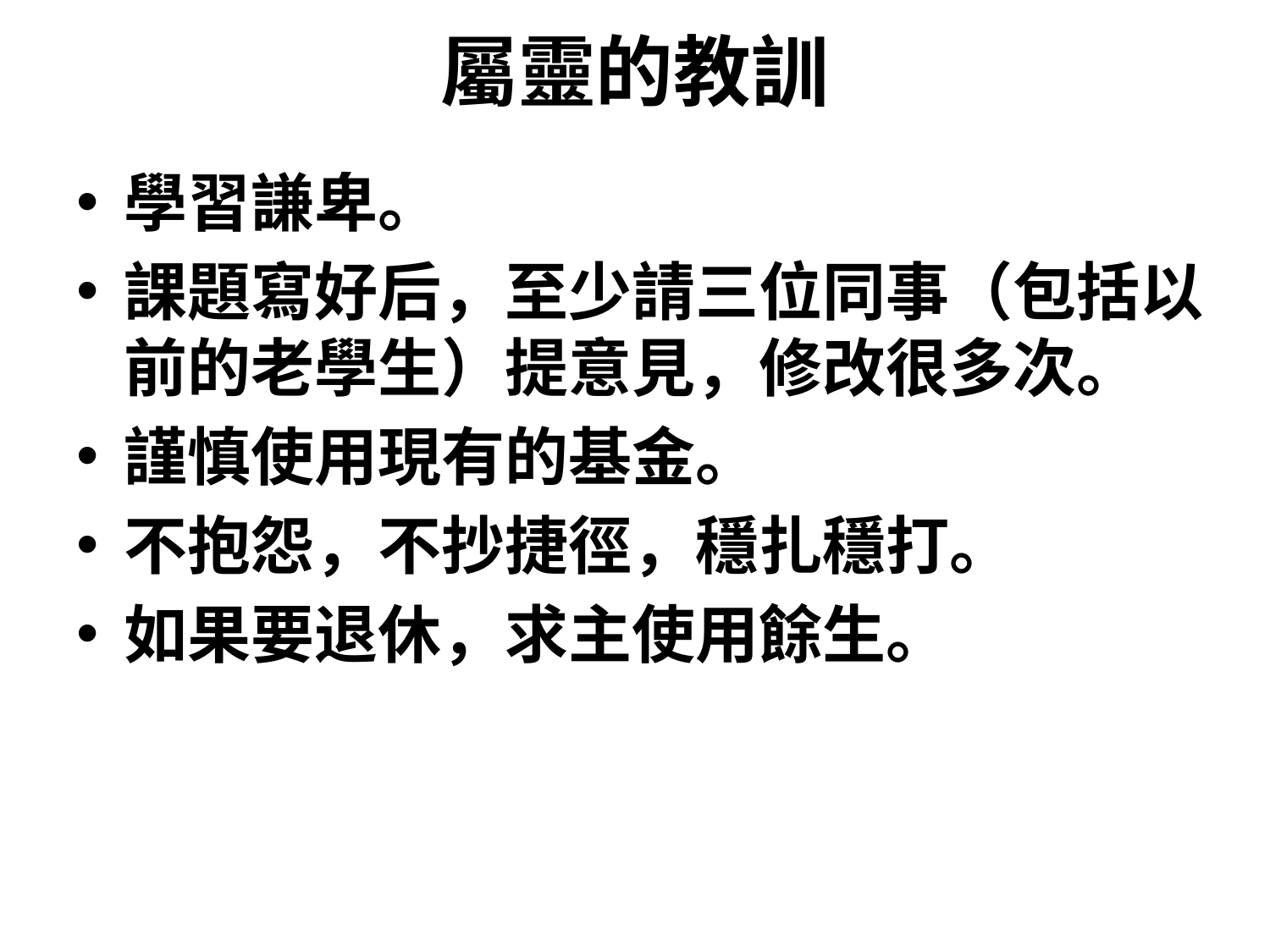

# 屬靈的教訓
學習謙卑。
課題寫好后，至少請三位同事（包括以前的老學生）提意見，修改很多次。
謹慎使用現有的基金。
不抱怨，不抄捷徑，穩扎穩打。
如果要退休，求主使用餘生。